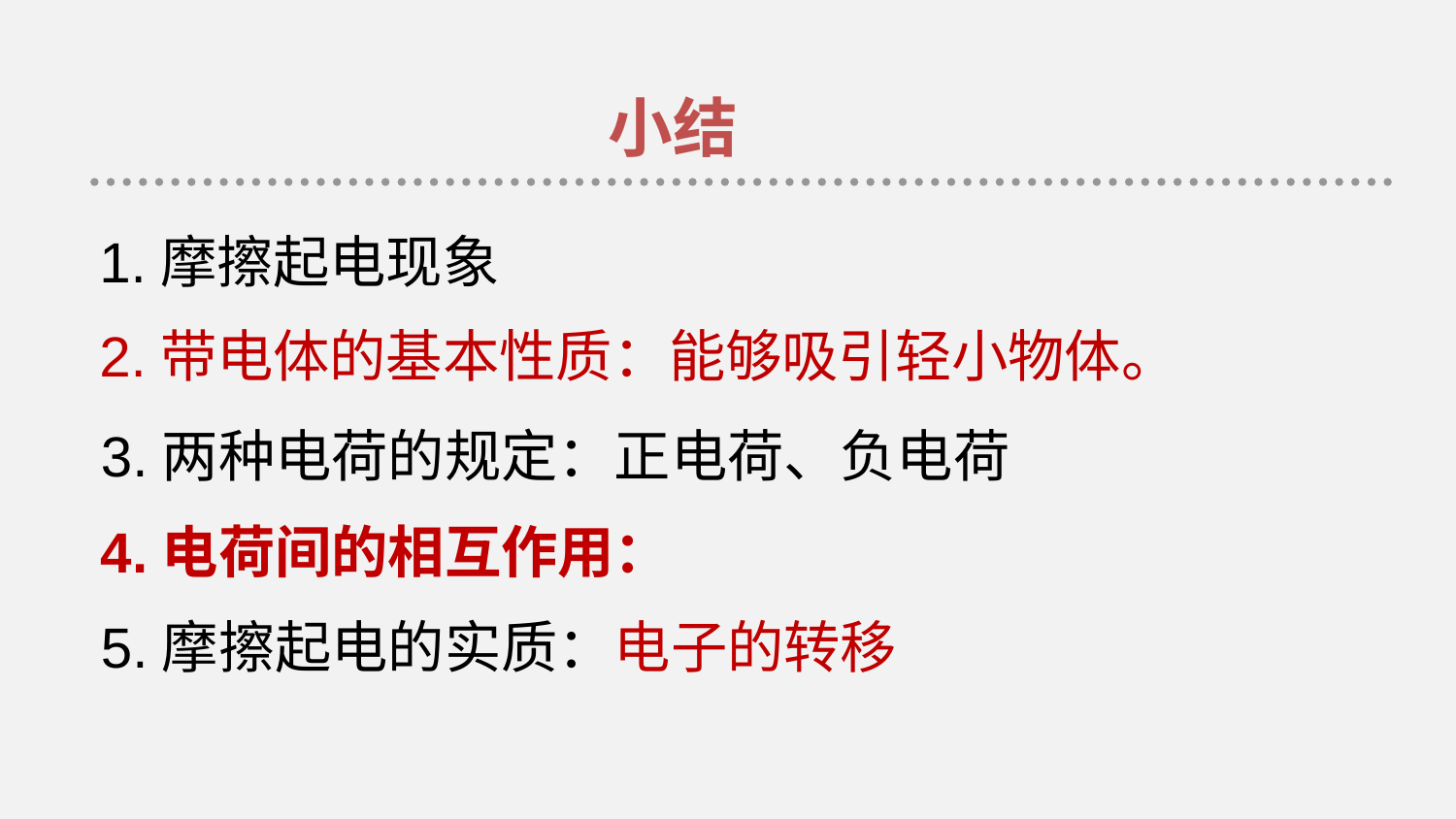

小结
1.摩擦起电现象
2.带电体的基本性质：能够吸引轻小物体。
3.两种电荷的规定：正电荷、负电荷
4.电荷间的相互作用：
5.摩擦起电的实质：电子的转移